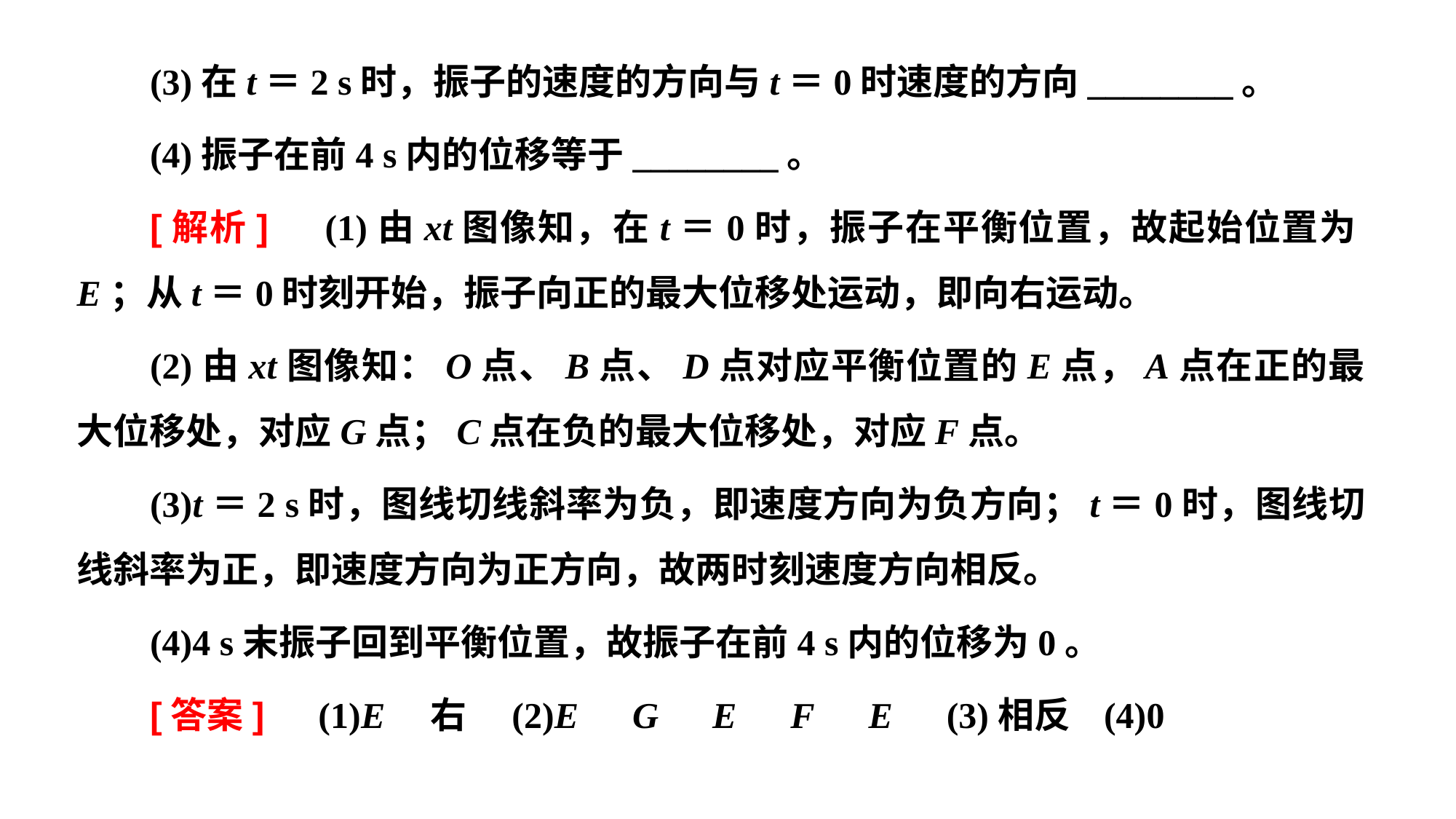

(3)在t＝2 s时，振子的速度的方向与t＝0时速度的方向________。
(4)振子在前4 s内的位移等于________。
[解析]　(1)由x­t图像知，在t＝0时，振子在平衡位置，故起始位置为E；从t＝0时刻开始，振子向正的最大位移处运动，即向右运动。
(2)由x­t图像知：O点、B点、D点对应平衡位置的E点，A点在正的最大位移处，对应G点；C点在负的最大位移处，对应F点。
(3)t＝2 s时，图线切线斜率为负，即速度方向为负方向；t＝0时，图线切线斜率为正，即速度方向为正方向，故两时刻速度方向相反。
(4)4 s末振子回到平衡位置，故振子在前4 s内的位移为0。
[答案]　(1)E　右　(2)E　G　E　F　E　(3)相反   (4)0